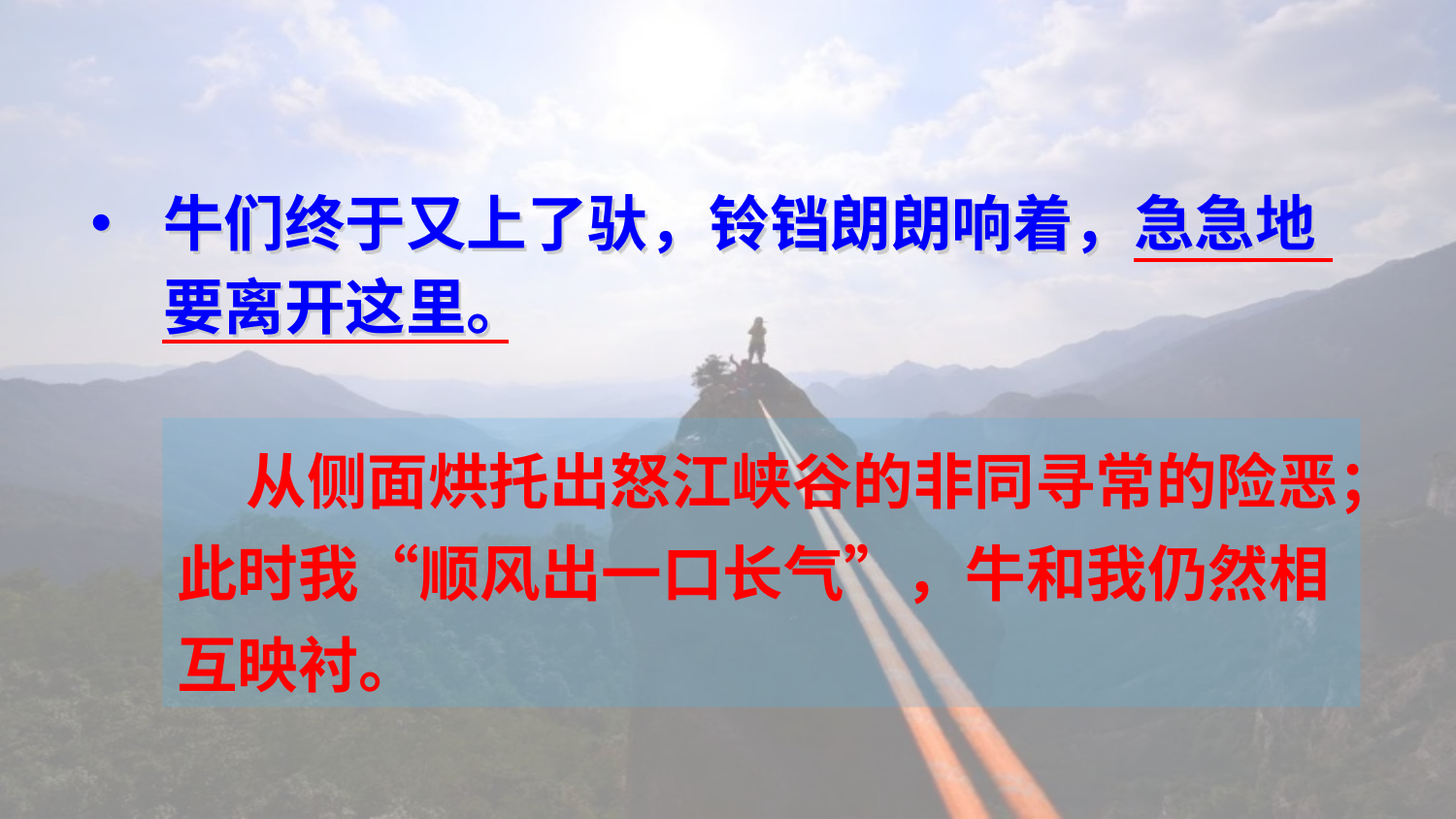

牛们终于又上了驮，铃铛朗朗响着，急急地要离开这里。
    从侧面烘托出怒江峡谷的非同寻常的险恶；此时我“顺风出一口长气”，牛和我仍然相互映衬。